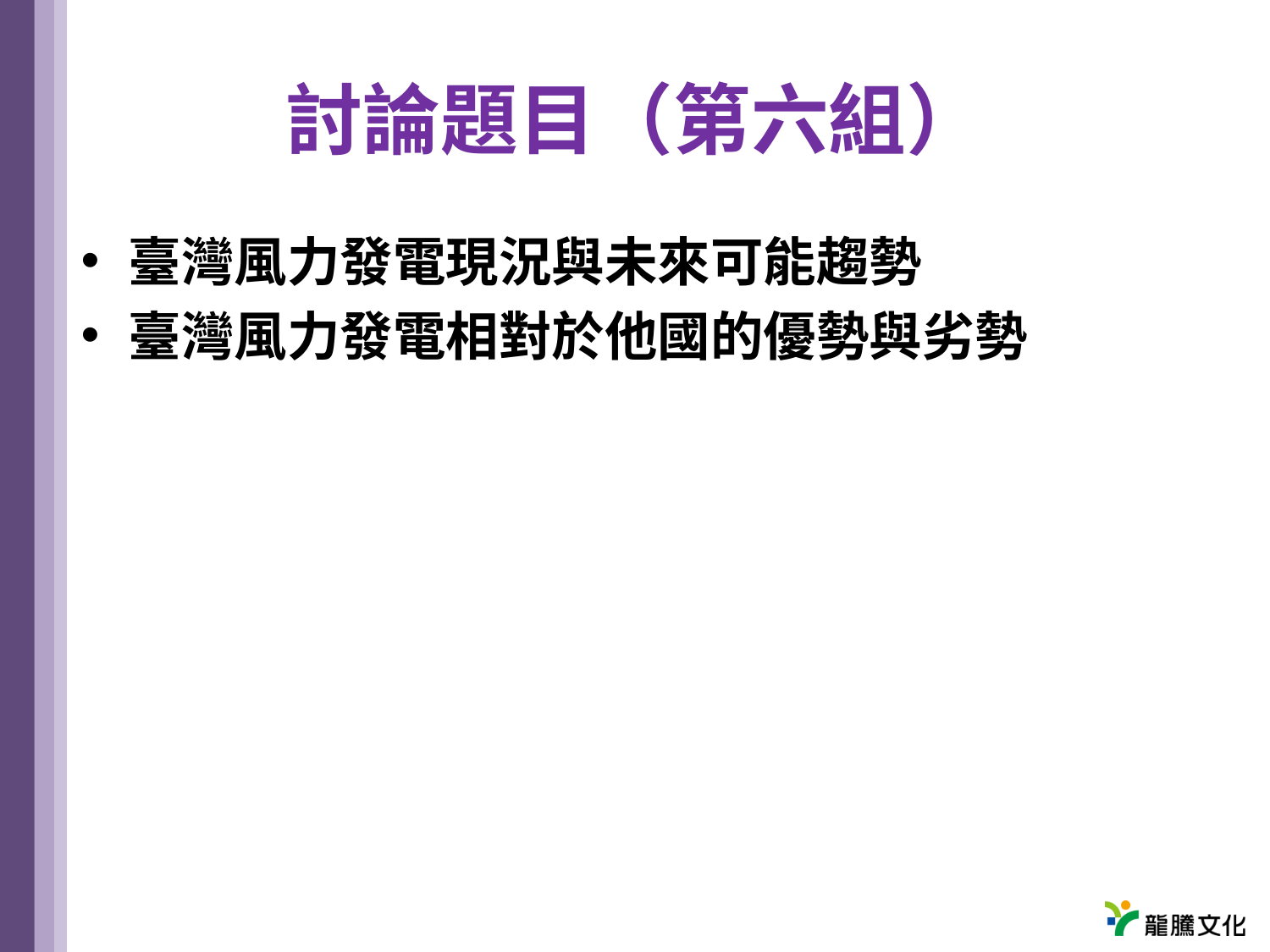

# 討論題目（第六組）
臺灣風力發電現況與未來可能趨勢
臺灣風力發電相對於他國的優勢與劣勢